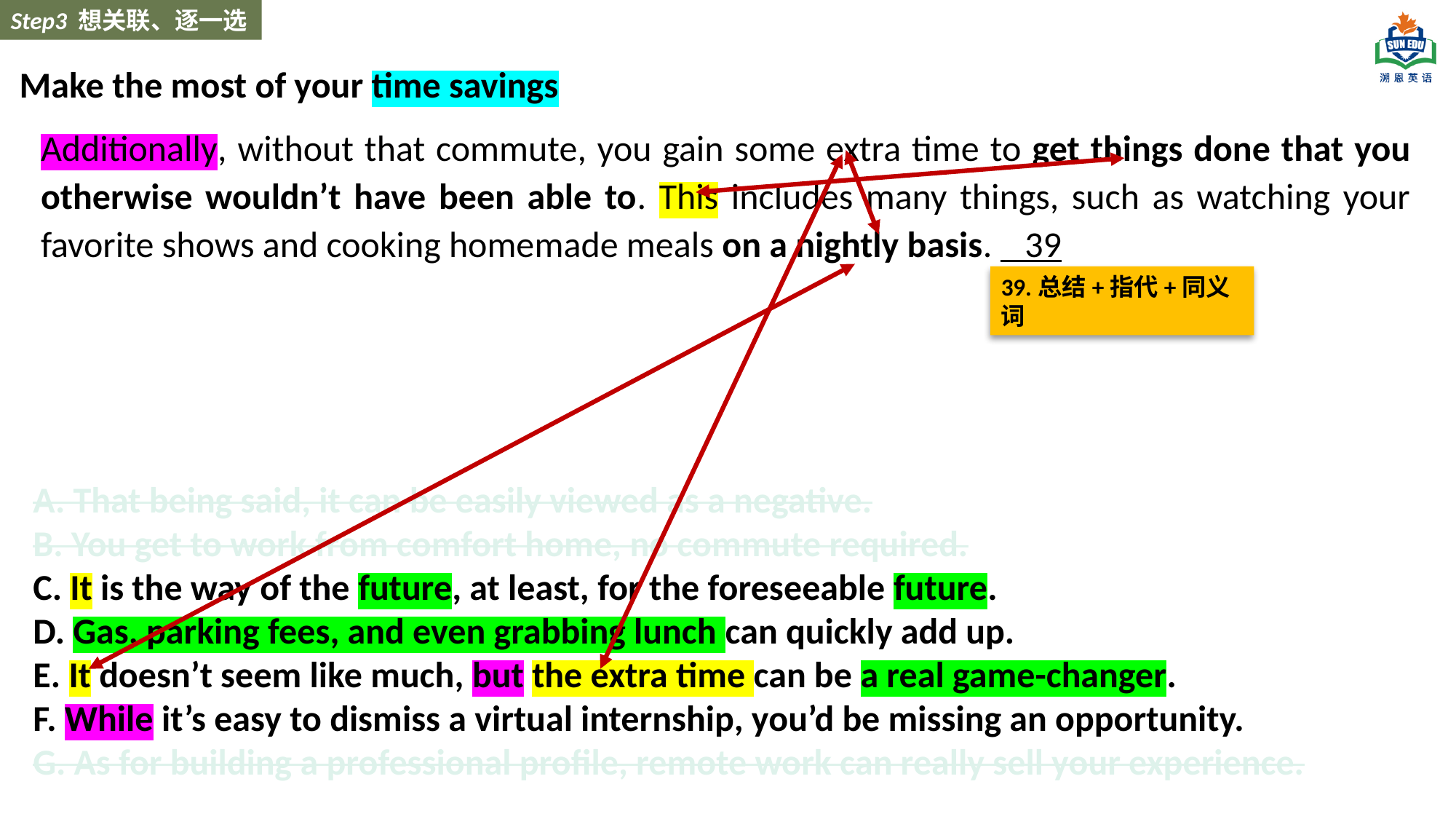

Step3 想关联、逐一选
Make the most of your time savings
Additionally, without that commute, you gain some extra time to get things done that you otherwise wouldn’t have been able to. This includes many things, such as watching your favorite shows and cooking homemade meals on a nightly basis.    39
39.总结+指代+同义词
A. That being said, it can be easily viewed as a negative.
B. You get to work from comfort home, no commute required.
C. It is the way of the future, at least, for the foreseeable future.
D. Gas, parking fees, and even grabbing lunch can quickly add up.
E. It doesn’t seem like much, but the extra time can be a real game-changer.
F. While it’s easy to dismiss a virtual internship, you’d be missing an opportunity.
G. As for building a professional profile, remote work can really sell your experience.